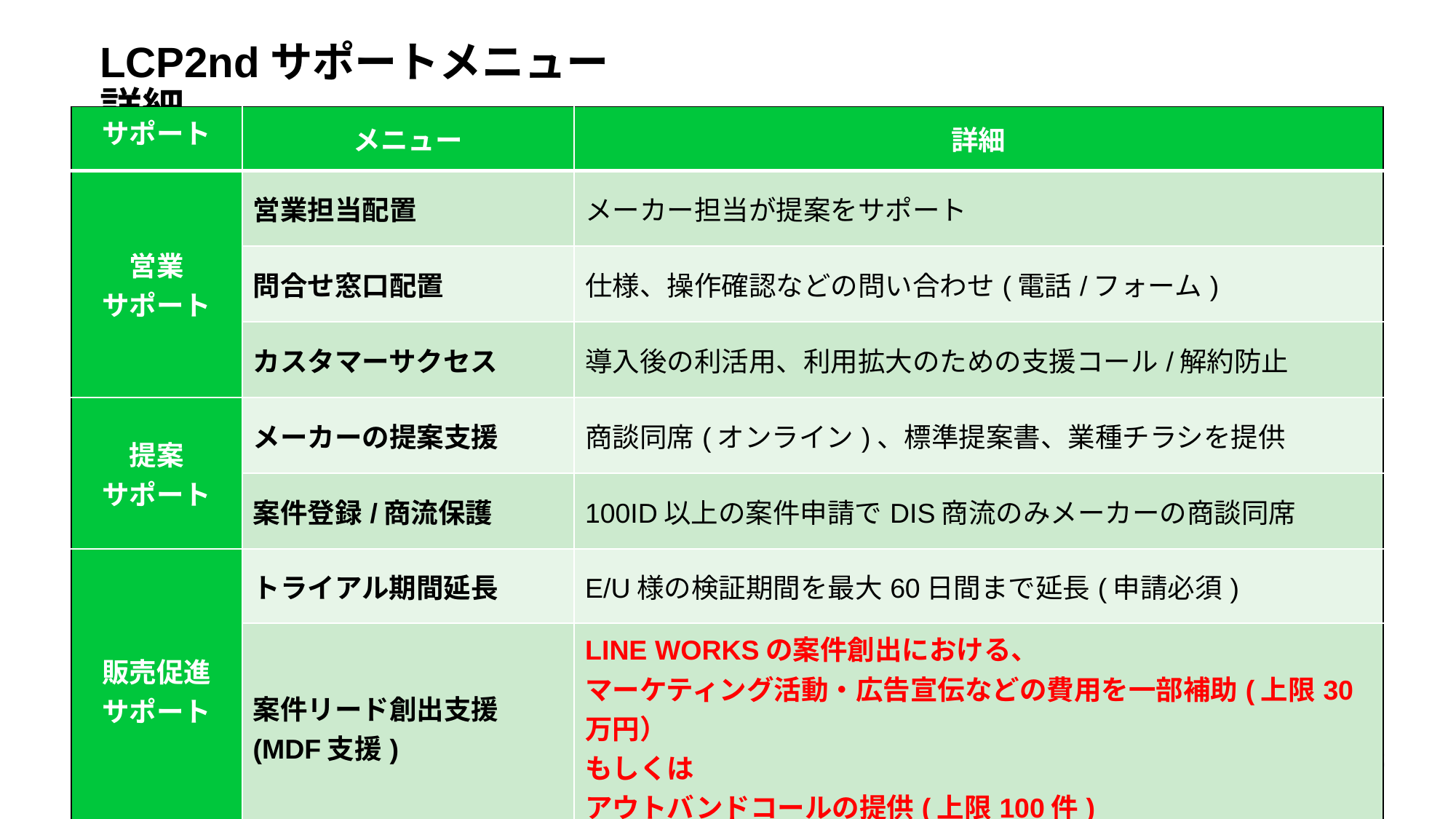

# LCP2ndサポートメニュー詳細
| サポート | メニュー | 詳細 |
| --- | --- | --- |
| 営業 サポート | 営業担当配置 | メーカー担当が提案をサポート |
|  | 問合せ窓口配置 | 仕様、操作確認などの問い合わせ(電話/フォーム) |
|  | カスタマーサクセス | 導入後の利活用、利用拡大のための支援コール/解約防止 |
| 提案 サポート | メーカーの提案支援 | 商談同席(オンライン)、標準提案書、業種チラシを提供 |
|  | 案件登録/商流保護 | 100ID以上の案件申請でDIS商流のみメーカーの商談同席 |
| 販売促進 サポート | トライアル期間延長 | E/U様の検証期間を最大60日間まで延長(申請必須) |
|  | 案件リード創出支援 (MDF支援) | LINE WORKSの案件創出における、 マーケティング活動・広告宣伝などの費用を一部補助(上限30万円） もしくは アウトバンドコールの提供(上限100件) |